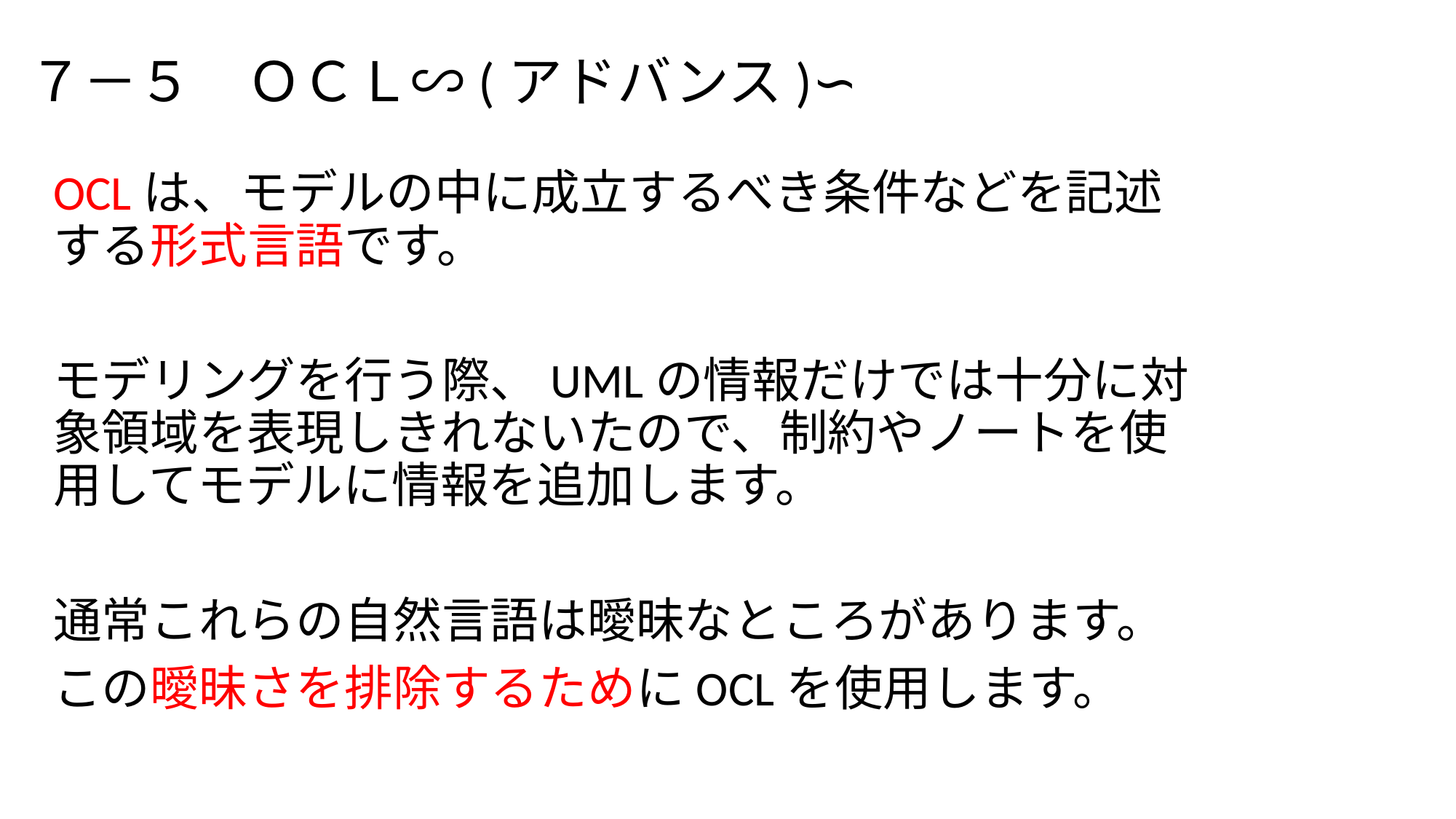

# ７－５　ＯＣＬ∽(アドバンス)∽
OCLは、モデルの中に成立するべき条件などを記述する形式言語です。

モデリングを行う際、UMLの情報だけでは十分に対象領域を表現しきれないたので、制約やノートを使用してモデルに情報を追加します。

通常これらの自然言語は曖昧なところがあります。
この曖昧さを排除するためにOCLを使用します。